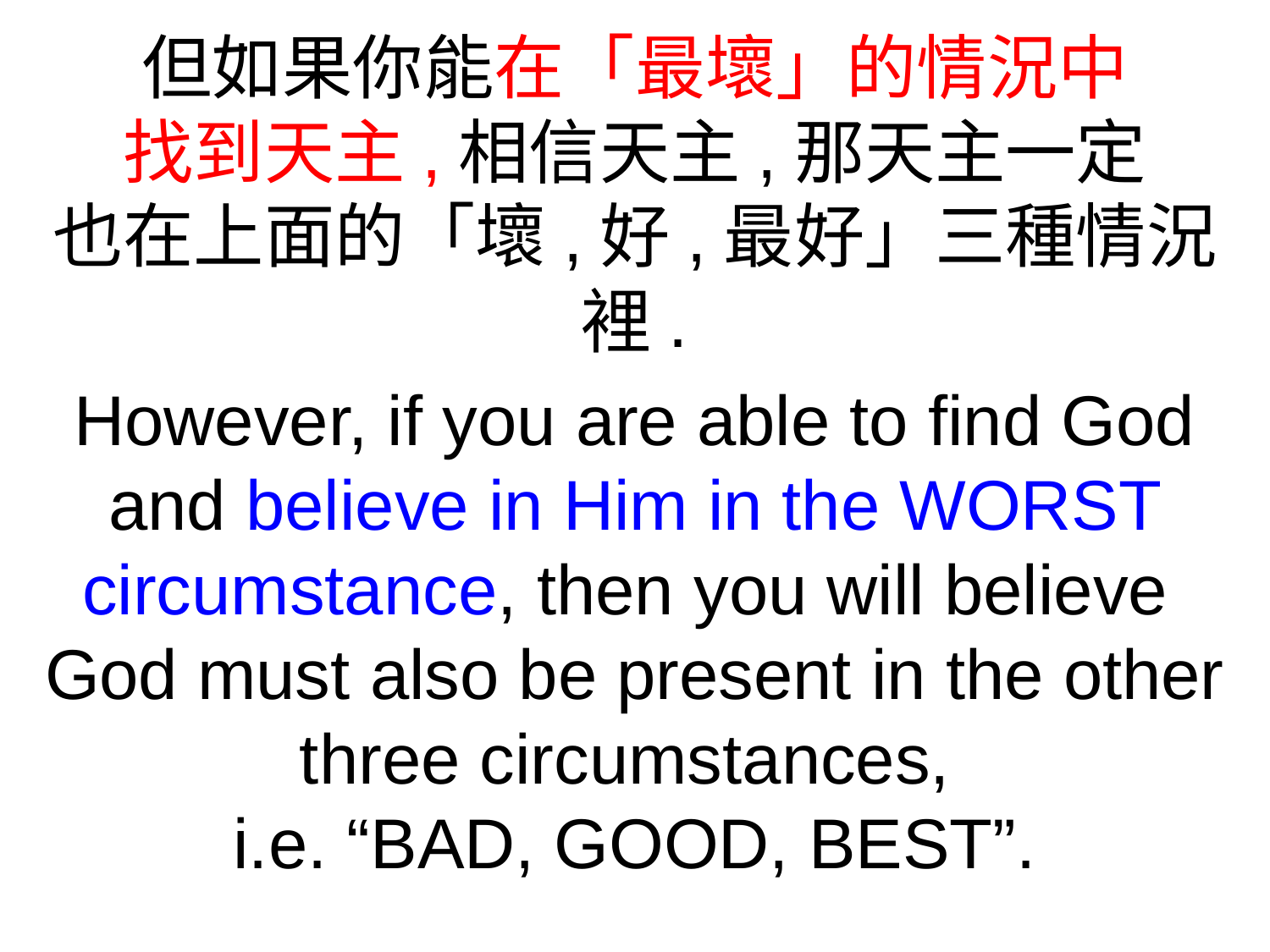

但如果你能在「最壞」的情況中
找到天主,相信天主,那天主一定
也在上面的「壞,好,最好」三種情況裡.
However, if you are able to find God and believe in Him in the WORST circumstance, then you will believe
God must also be present in the other three circumstances,
i.e. “BAD, GOOD, BEST”.